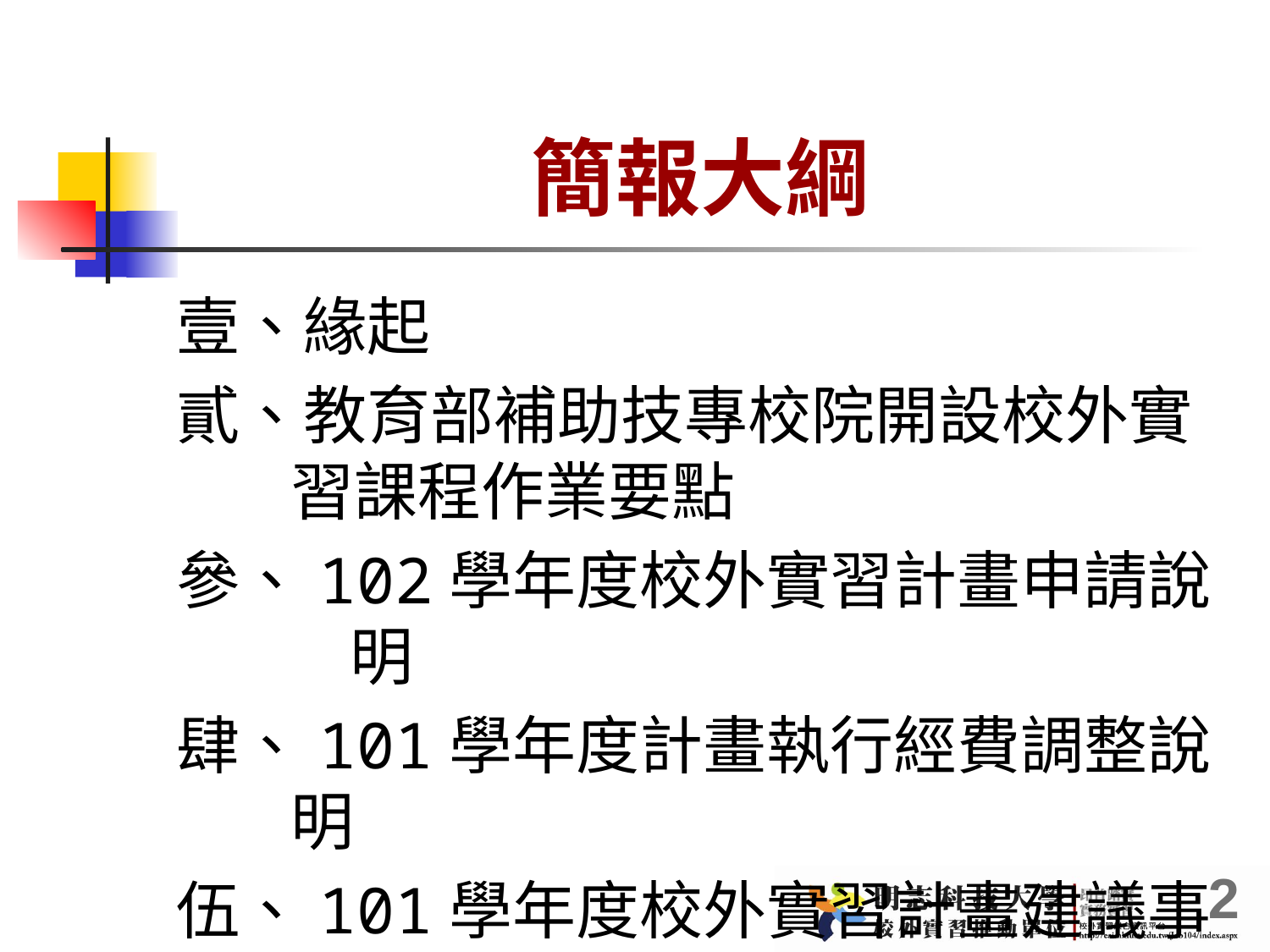

# 簡報大綱
壹、緣起
貳、教育部補助技專校院開設校外實習課程作業要點
參、102學年度校外實習計畫申請說明
肆、101學年度計畫執行經費調整說明
伍、101學年度校外實習計畫建議事項

2